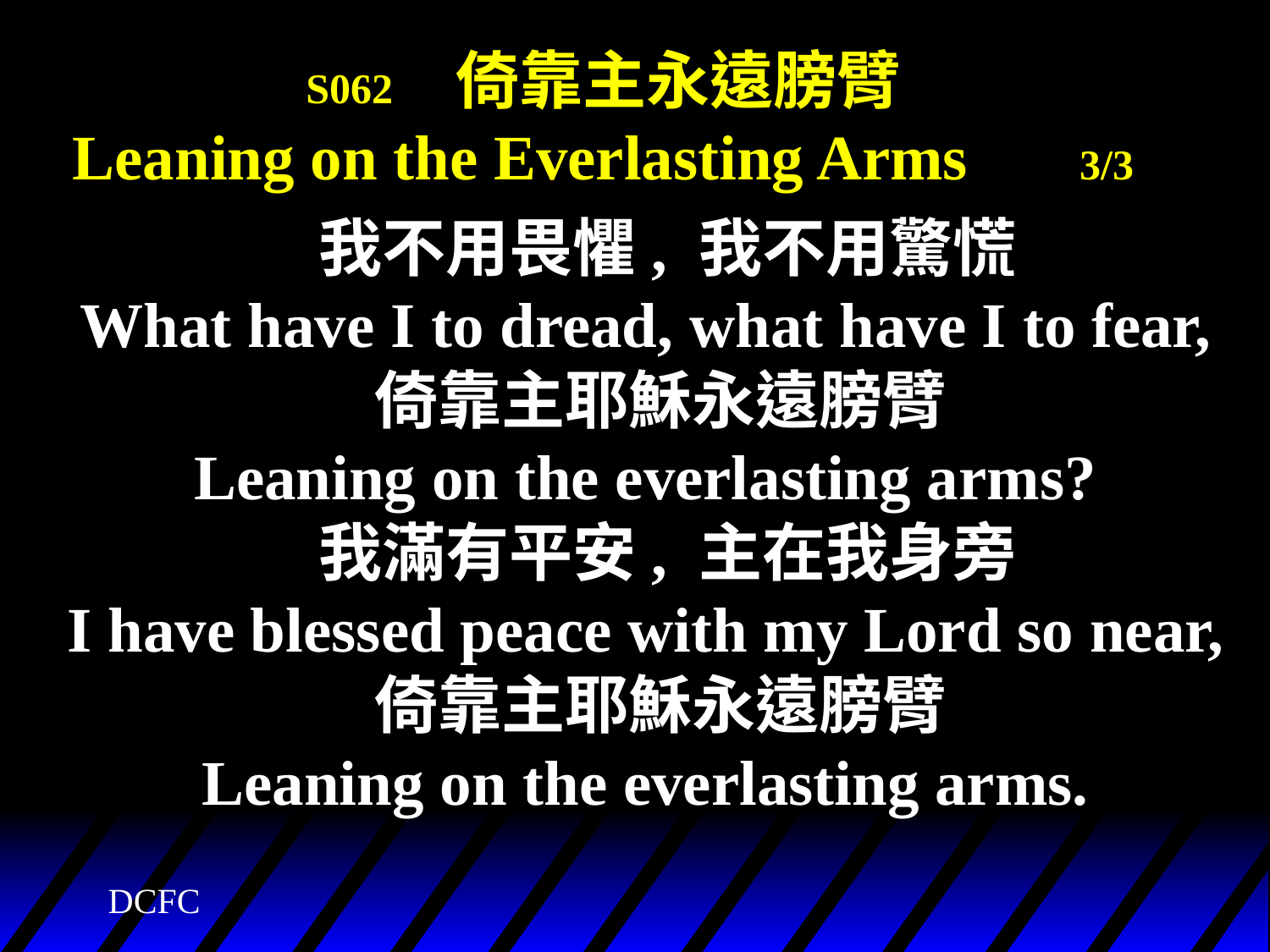

# S062     倚靠主永遠膀臂 Leaning on the Everlasting Arms       3/3
  我不用畏懼, 我不用驚慌
What have I to dread, what have I to fear,
 倚靠主耶穌永遠膀臂
Leaning on the everlasting arms?
  我滿有平安, 主在我身旁
I have blessed peace with my Lord so near,
 倚靠主耶穌永遠膀臂
Leaning on the everlasting arms.

DCFC